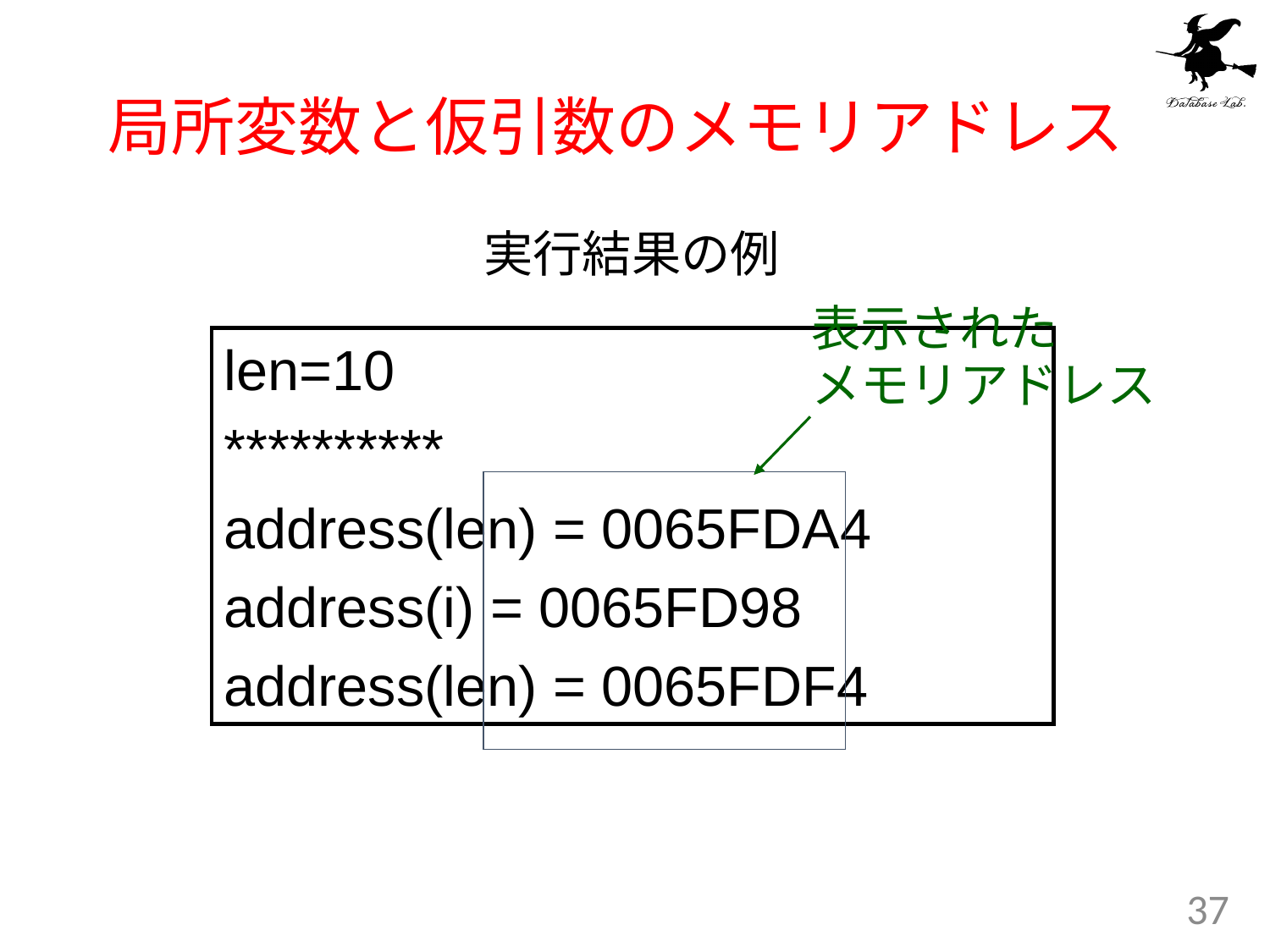

# 局所変数と仮引数のメモリアドレス
実行結果の例
表示された
メモリアドレス
len=10
**********
address(len) = 0065FDA4
address(i) = 0065FD98
address(len) = 0065FDF4

37